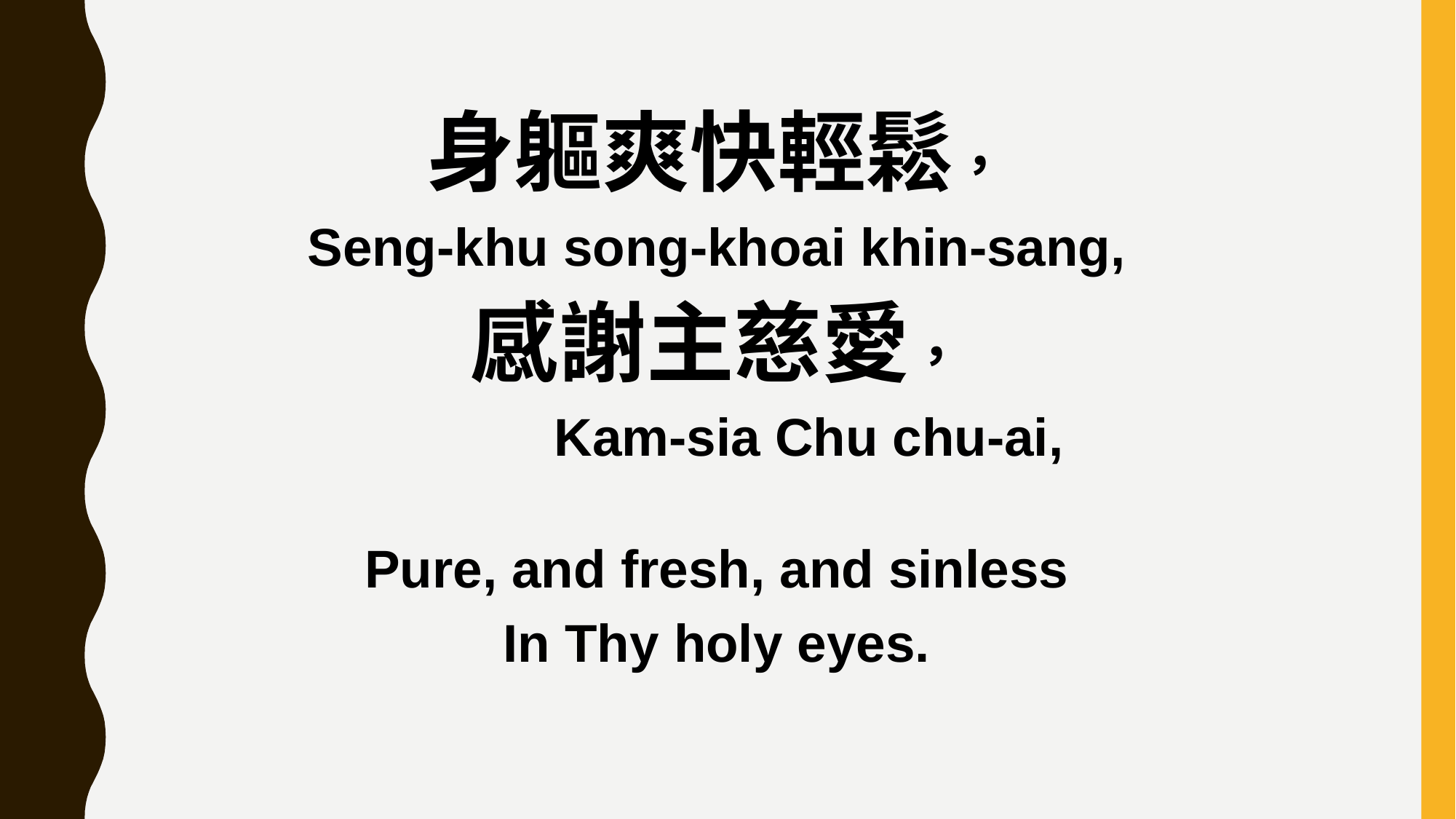

身軀爽快輕鬆，
Seng-khu song-khoai khin-sang,
感謝主慈愛，
                          Kam-sia Chu chu-ai,

Pure, and fresh, and sinless
In Thy holy eyes.